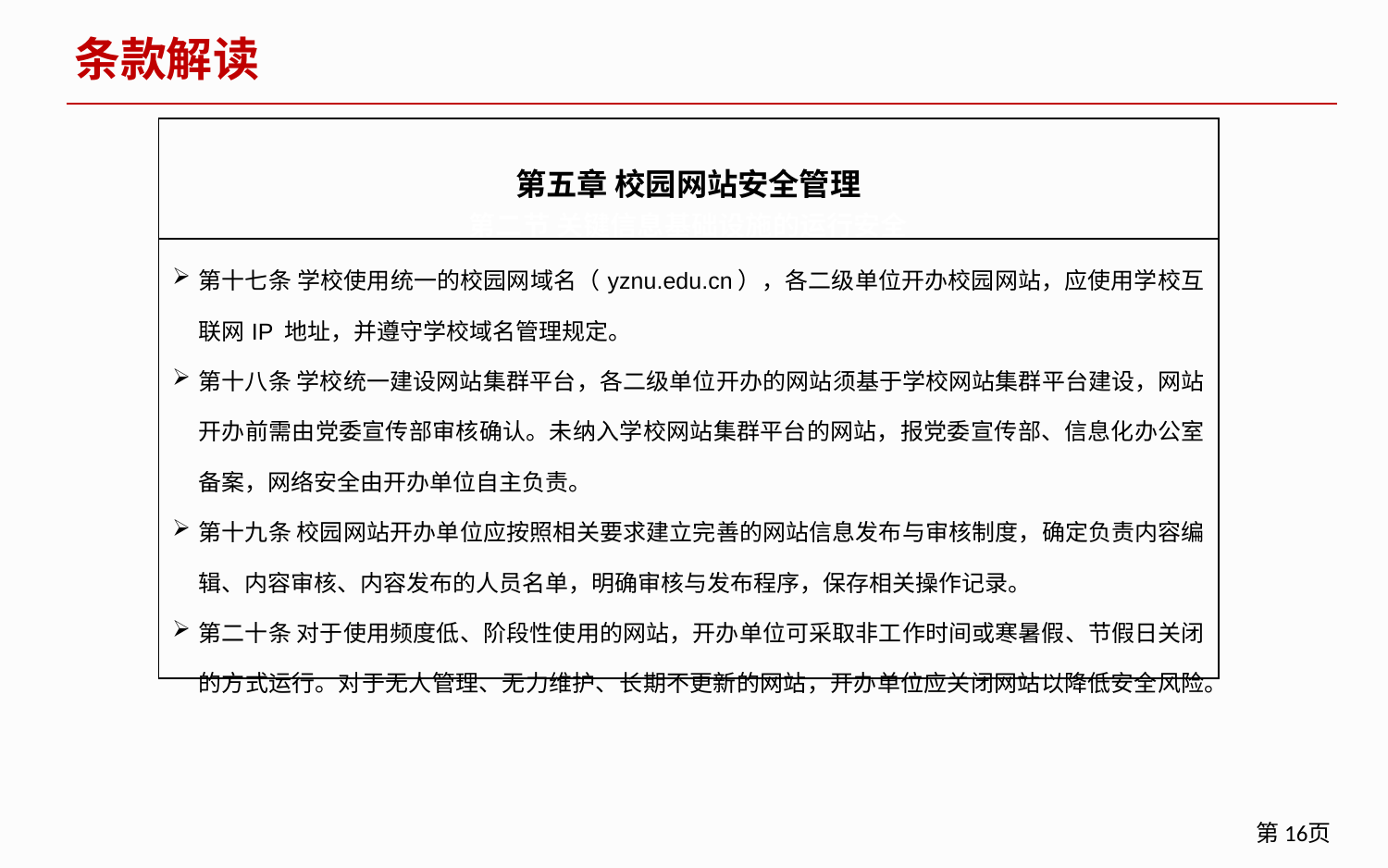

条款解读
| 第五章 校园网站安全管理 第二节 关键信息基础设施的运行安全 |
| --- |
| 第十七条 学校使用统一的校园网域名（yznu.edu.cn），各二级单位开办校园网站，应使用学校互联网IP 地址，并遵守学校域名管理规定。 第十八条 学校统一建设网站集群平台，各二级单位开办的网站须基于学校网站集群平台建设，网站开办前需由党委宣传部审核确认。未纳入学校网站集群平台的网站，报党委宣传部、信息化办公室备案，网络安全由开办单位自主负责。 第十九条 校园网站开办单位应按照相关要求建立完善的网站信息发布与审核制度，确定负责内容编辑、内容审核、内容发布的人员名单，明确审核与发布程序，保存相关操作记录。 第二十条 对于使用频度低、阶段性使用的网站，开办单位可采取非工作时间或寒暑假、节假日关闭的方式运行。对于无人管理、无力维护、长期不更新的网站，开办单位应关闭网站以降低安全风险。 |